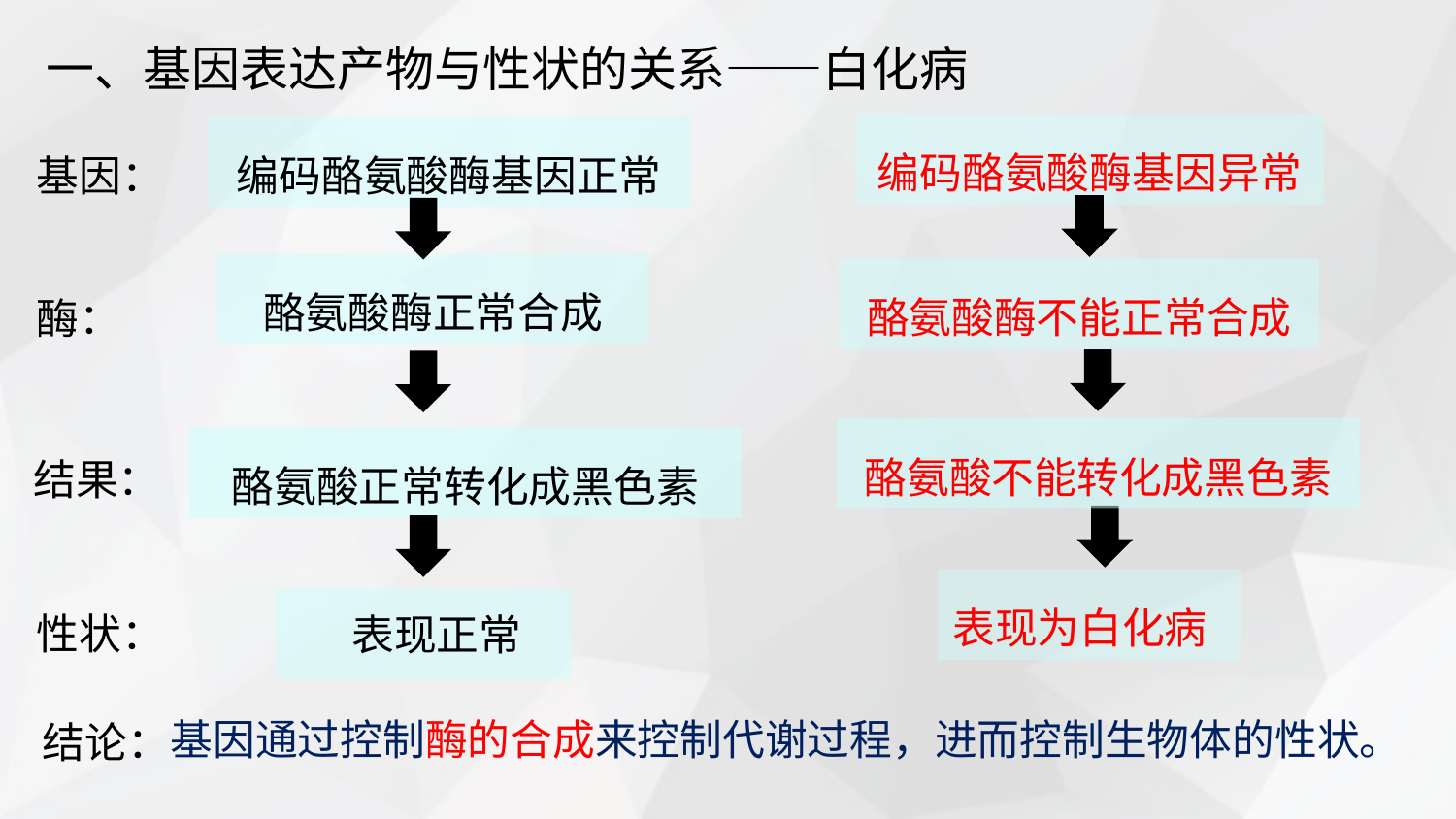

一、基因表达产物与性状的关系——白化病
编码酪氨酸酶基因异常
基因：
编码酪氨酸酶基因正常

酪氨酸酶正常合成
酪氨酸酶不能正常合成
酶：

酪氨酸不能转化成黑色素
结果：
酪氨酸正常转化成黑色素

表现为白化病
性状：
表现正常

基因通过控制酶的合成来控制代谢过程，进而控制生物体的性状。
结论：